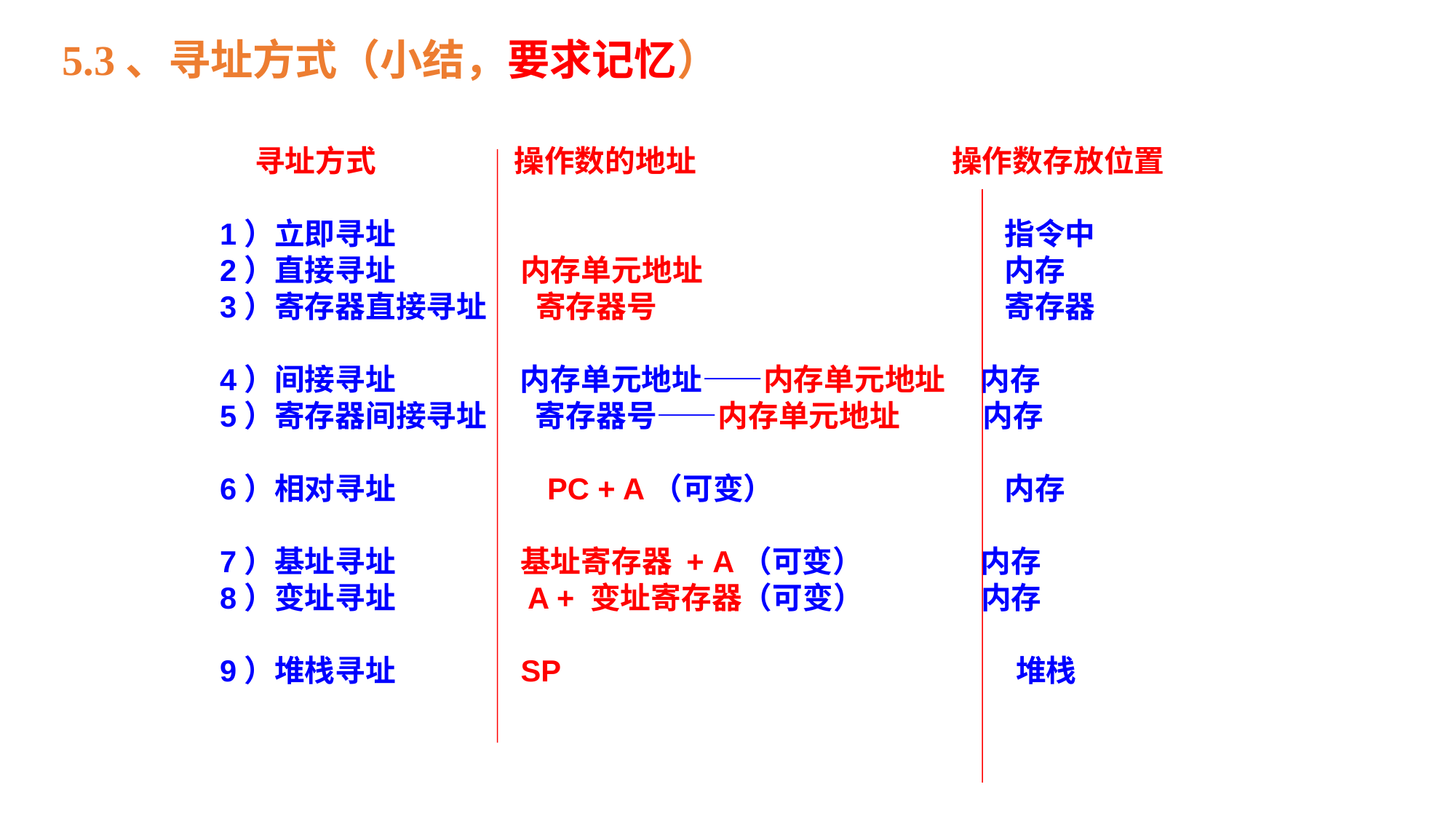

5.3、寻址方式（小结，要求记忆）
    寻址方式	           操作数的地址	                           操作数存放位置

1）立即寻址                 					   指令中
2）直接寻址                  内存单元地址			   内存
3）寄存器直接寻址       寄存器号			   寄存器

4）间接寻址                  内存单元地址——内存单元地址     内存
5）寄存器间接寻址       寄存器号——内存单元地址            内存

6）相对寻址		PC + A（可变）		   内存

7）基址寻址                  基址寄存器 + A（可变）                 内存
8）变址寻址                  A + 变址寄存器（可变）                 内存

9）堆栈寻址                 SP			                堆栈